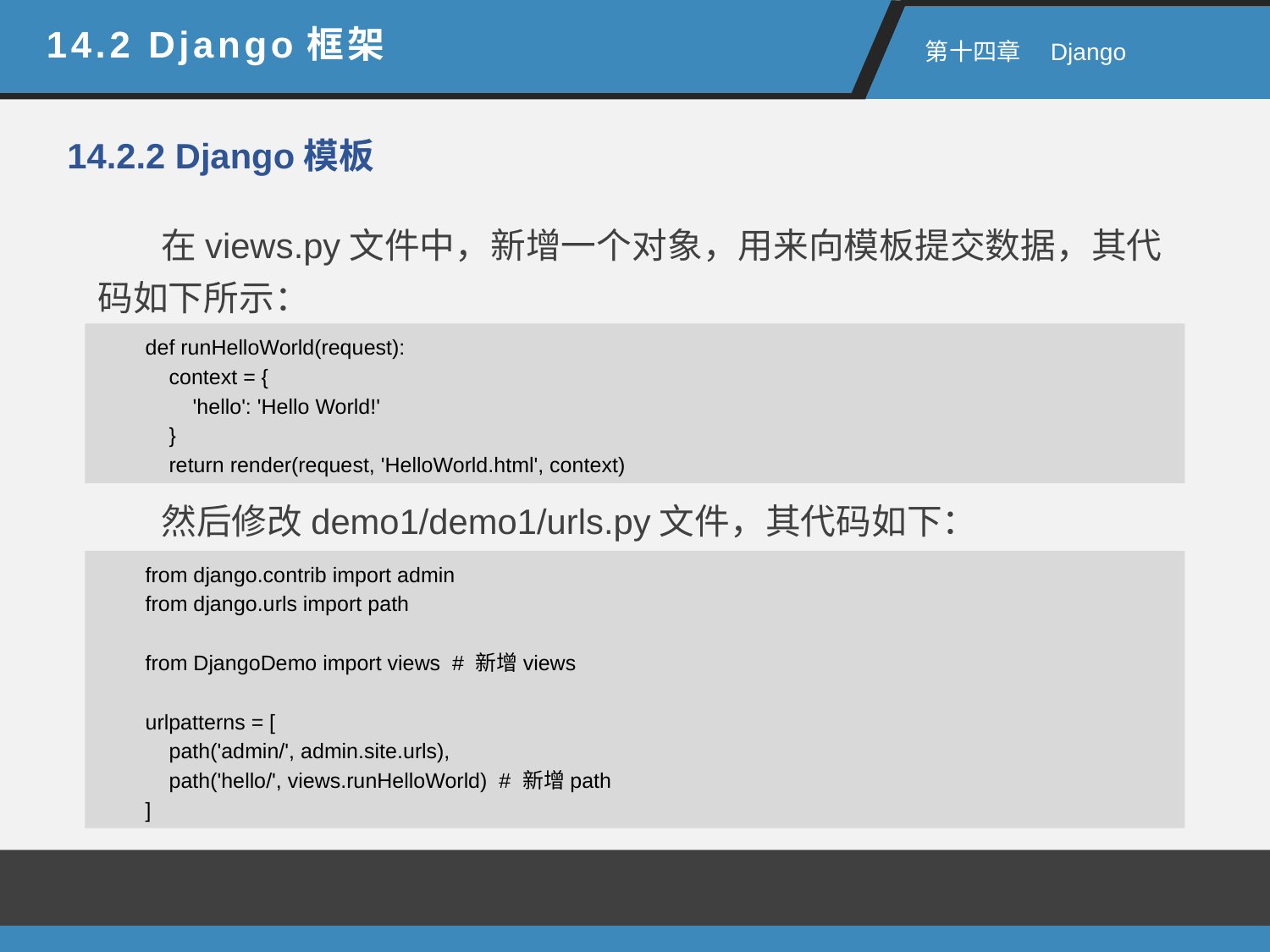

14.2 Django框架
  第十四章　Django
14.2.2 Django模板
在views.py文件中，新增一个对象，用来向模板提交数据，其代码如下所示：
def runHelloWorld(request):
    context = {
        'hello': 'Hello World!'
    }
    return render(request, 'HelloWorld.html', context)
然后修改demo1/demo1/urls.py文件，其代码如下：
from django.contrib import admin
from django.urls import path

from DjangoDemo import views  # 新增views

urlpatterns = [
    path('admin/', admin.site.urls),
    path('hello/', views.runHelloWorld)  # 新增path
]